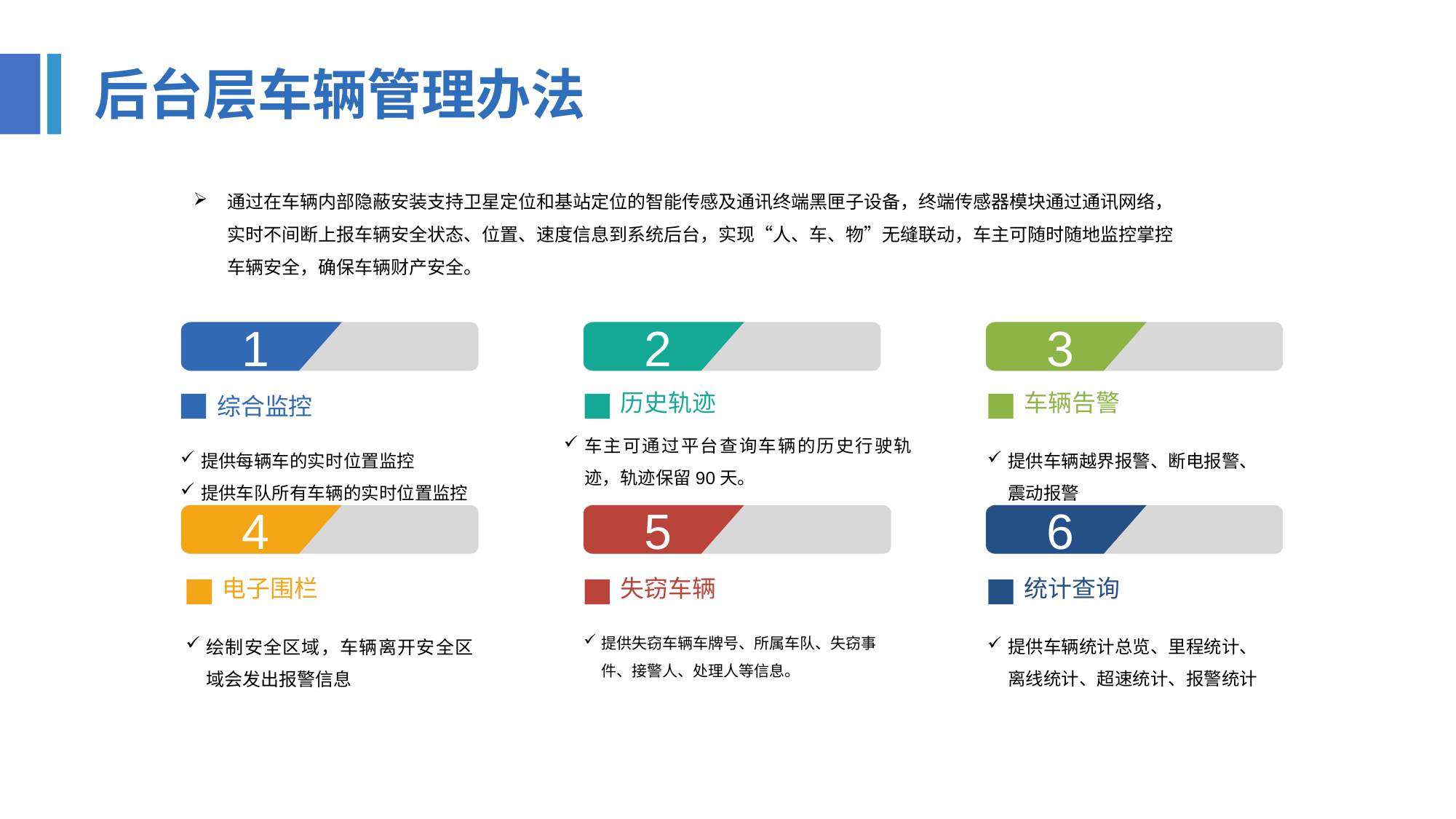

后台层车辆管理办法
通过在车辆内部隐蔽安装支持卫星定位和基站定位的智能传感及通讯终端黑匣子设备，终端传感器模块通过通讯网络，实时不间断上报车辆安全状态、位置、速度信息到系统后台，实现“人、车、物”无缝联动，车主可随时随地监控掌控车辆安全，确保车辆财产安全。

猖獗的盗车现象已经成为社会治安的重大问题

1

2

3
历史轨迹
车辆告警
综合监控

车主可通过平台查询车辆的历史行驶轨迹，轨迹保留90天。
提供每辆车的实时位置监控
提供车队所有车辆的实时位置监控

提供车辆越界报警、断电报警、震动报警

4

5

6
电子围栏
失窃车辆
统计查询

提供失窃车辆车牌号、所属车队、失窃事件、接警人、处理人等信息。

绘制安全区域，车辆离开安全区域会发出报警信息
提供车辆统计总览、里程统计、离线统计、超速统计、报警统计